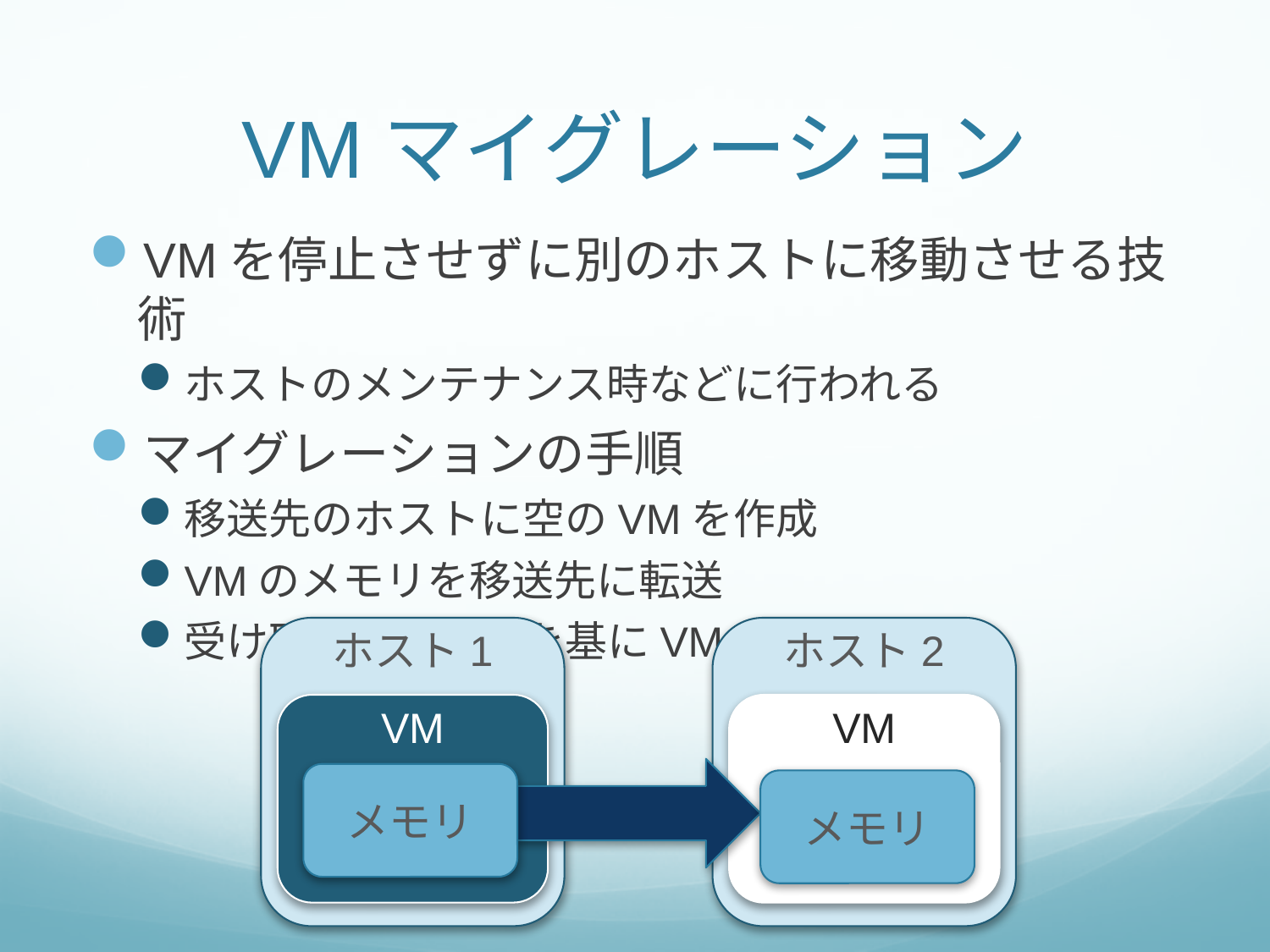

# VMマイグレーション
VMを停止させずに別のホストに移動させる技術
ホストのメンテナンス時などに行われる
マイグレーションの手順
移送先のホストに空のVMを作成
VMのメモリを移送先に転送
受け取ったメモリを基にVMを復元

ホスト1
ホスト2

VM

VM

メモリ
メモリ